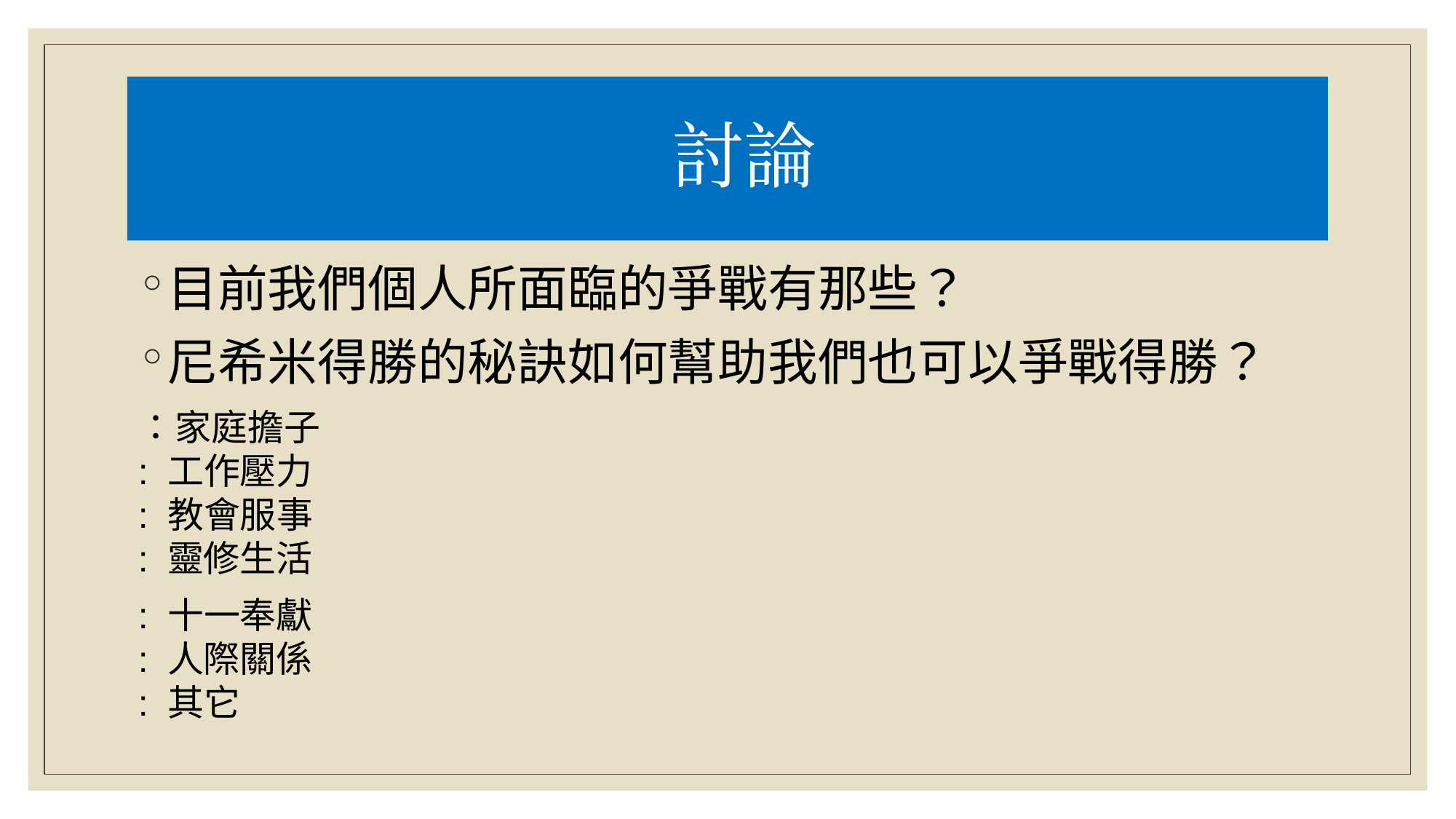

# 討論
目前我們個人所面臨的爭戰有那些？
尼希米得勝的秘訣如何幫助我們也可以爭戰得勝？
：家庭擔子
: 工作壓力
: 教會服事
: 靈修生活
: 十一奉獻
: 人際關係
: 其它